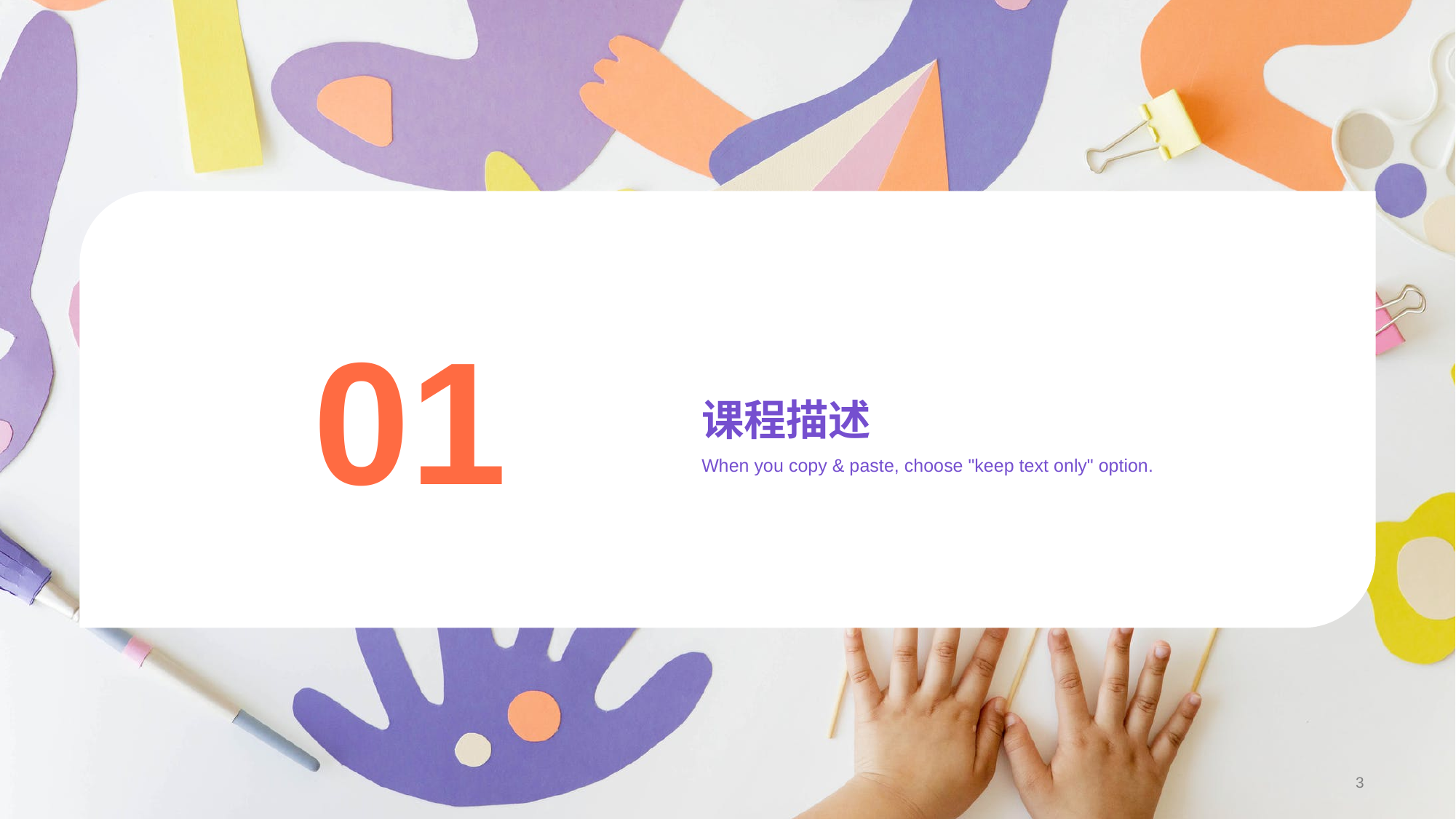

01
# 课程描述
When you copy & paste, choose "keep text only" option.
3